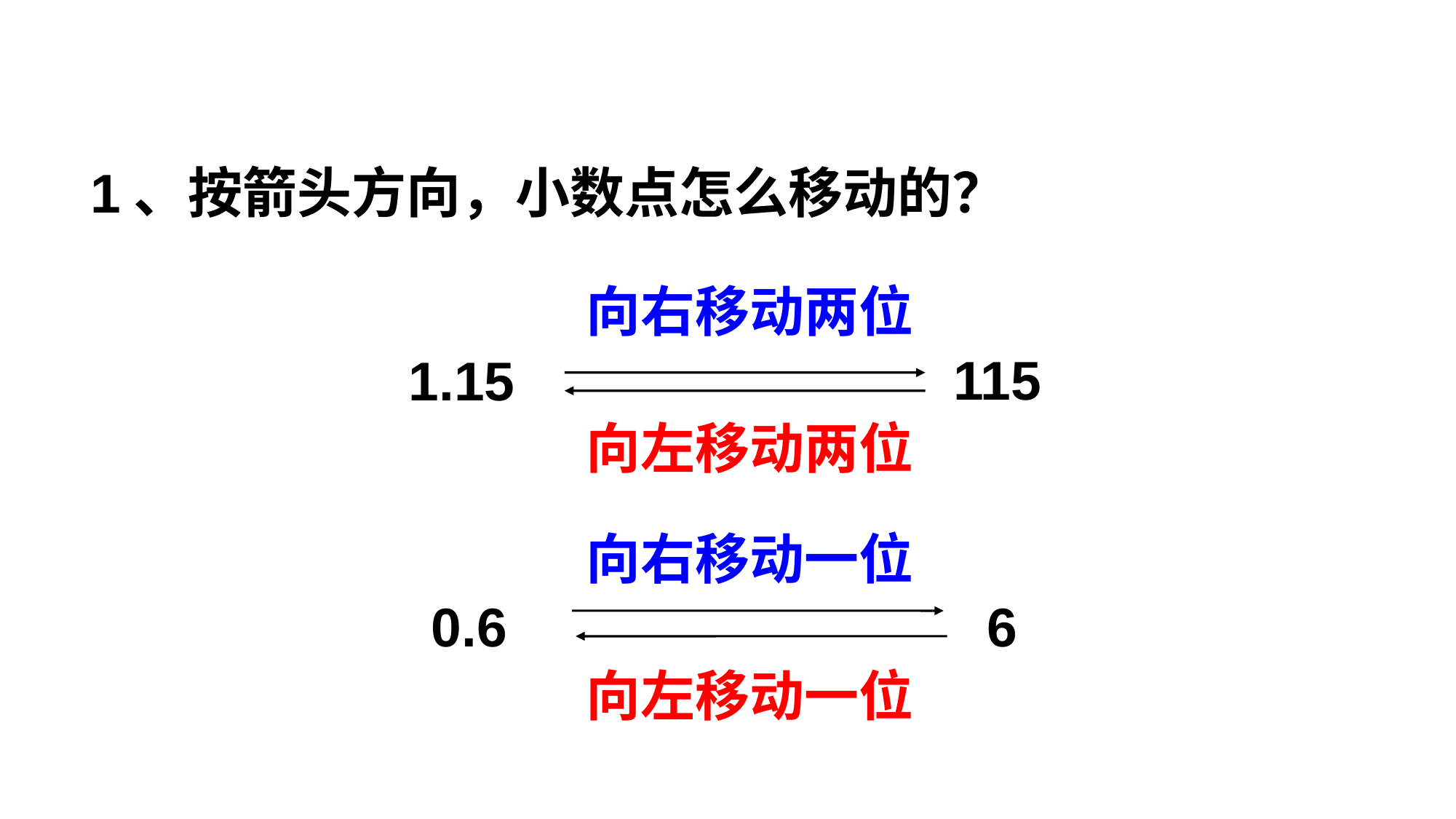

1、按箭头方向，小数点怎么移动的？
向右移动两位
115
1.15

向左移动两位
向右移动一位
0.6
6

向左移动一位